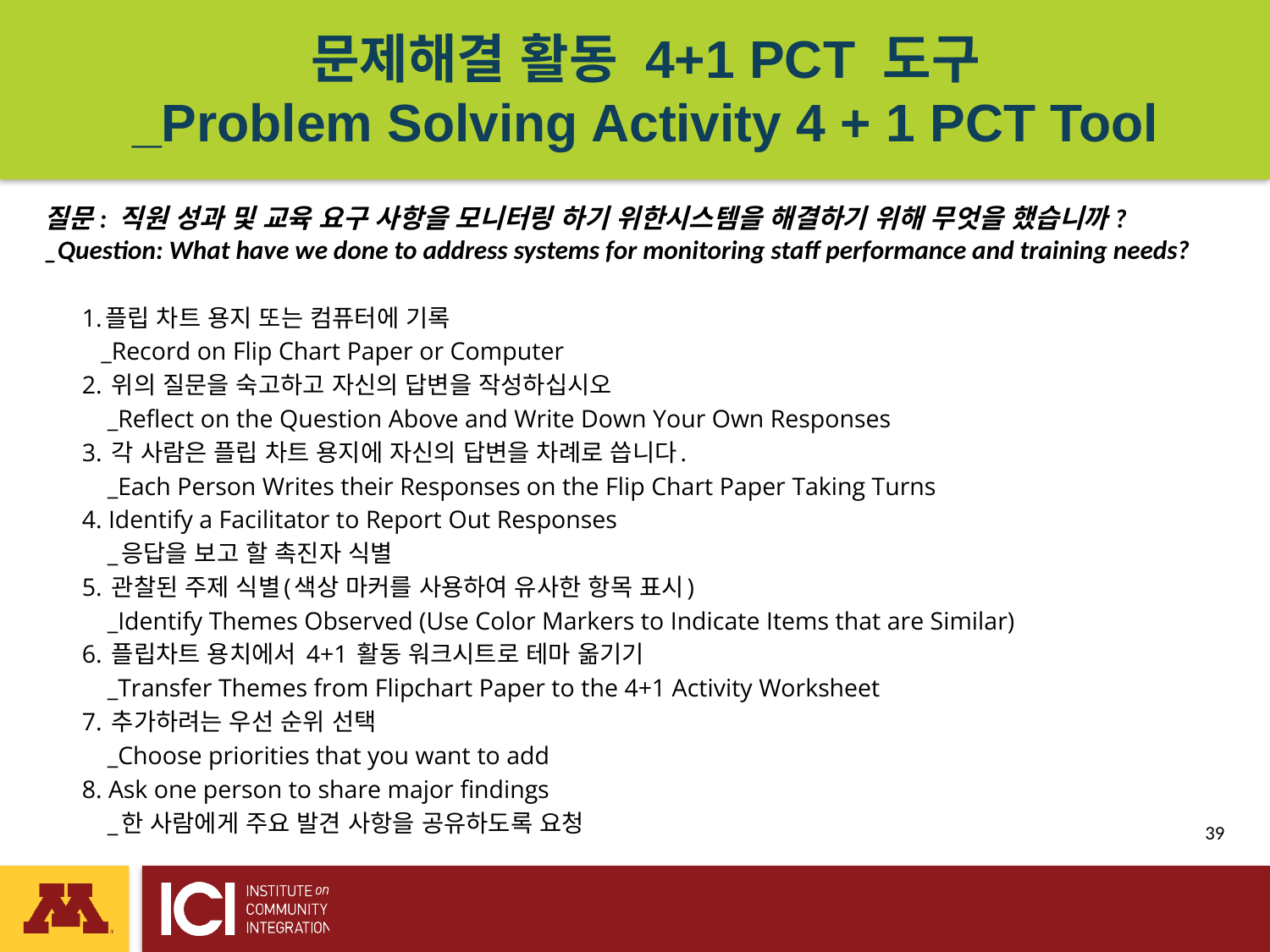

# 문제해결 활동 4+1 PCT 도구 _Problem Solving Activity 4 + 1 PCT Tool
질문: 직원 성과 및 교육 요구 사항을 모니터링 하기 위한시스템을 해결하기 위해 무엇을 했습니까?
_Question: What have we done to address systems for monitoring staff performance and training needs?
1.플립 차트 용지 또는 컴퓨터에 기록
   _Record on Flip Chart Paper or Computer
2. 위의 질문을 숙고하고 자신의 답변을 작성하십시오
    _Reflect on the Question Above and Write Down Your Own Responses
3. 각 사람은 플립 차트 용지에 자신의 답변을 차례로 씁니다.
    _Each Person Writes their Responses on the Flip Chart Paper Taking Turns
4. Identify a Facilitator to Report Out Responses
    _응답을 보고 할 촉진자 식별
5. 관찰된 주제 식별(색상 마커를 사용하여 유사한 항목 표시)
    _Identify Themes Observed (Use Color Markers to Indicate Items that are Similar)
6. 플립차트 용치에서 4+1 활동 워크시트로 테마 옮기기
    _Transfer Themes from Flipchart Paper to the 4+1 Activity Worksheet
7. 추가하려는 우선 순위 선택
    _Choose priorities that you want to add
8. Ask one person to share major findings
    _한 사람에게 주요 발견 사항을 공유하도록 요청
                                                                                                                                                                                                                                                                     39